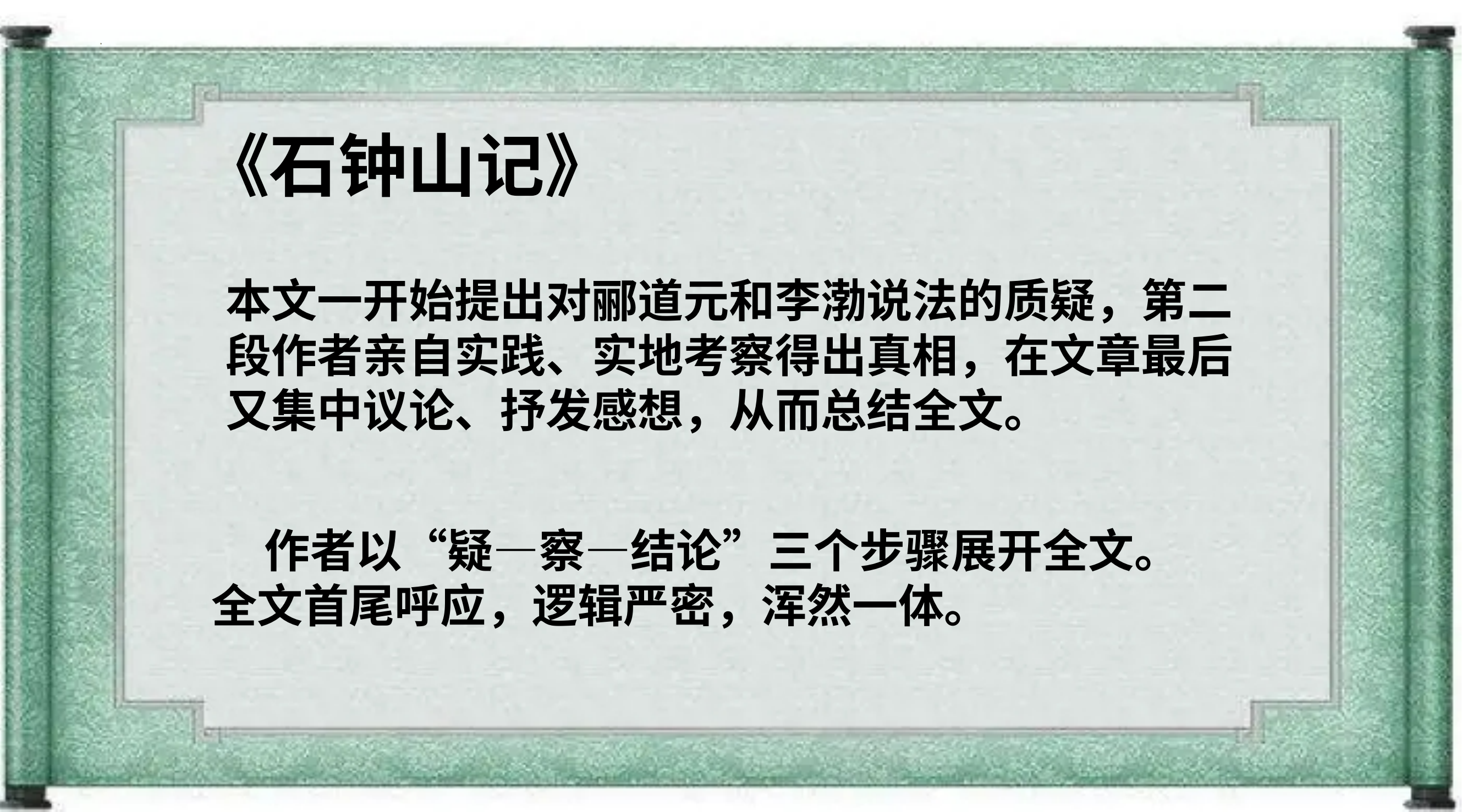

《石钟山记》
本文一开始提出对郦道元和李渤说法的质疑，第二段作者亲自实践、实地考察得出真相，在文章最后又集中议论、抒发感想，从而总结全文。
    作者以“疑—察—结论”三个步骤展开全文。全文首尾呼应，逻辑严密，浑然一体。